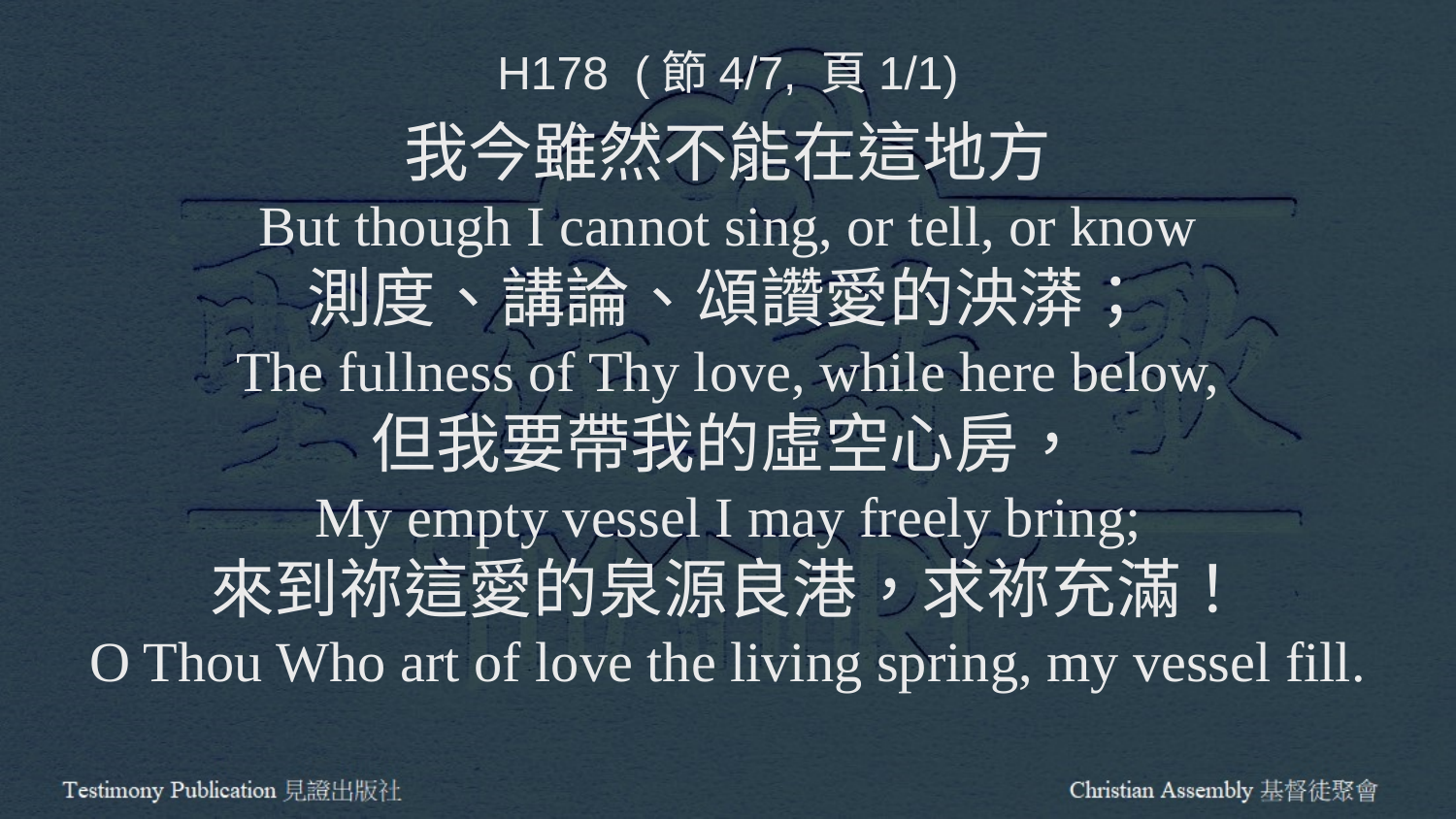

H178  (節4/7, 頁1/1)
我今雖然不能在這地方
But though I cannot sing, or tell, or know
測度、講論、頌讚愛的泱漭；
The fullness of Thy love, while here below,
但我要帶我的虛空心房，
My empty vessel I may freely bring;
來到祢這愛的泉源良港，求祢充滿！
O Thou Who art of love the living spring, my vessel fill.